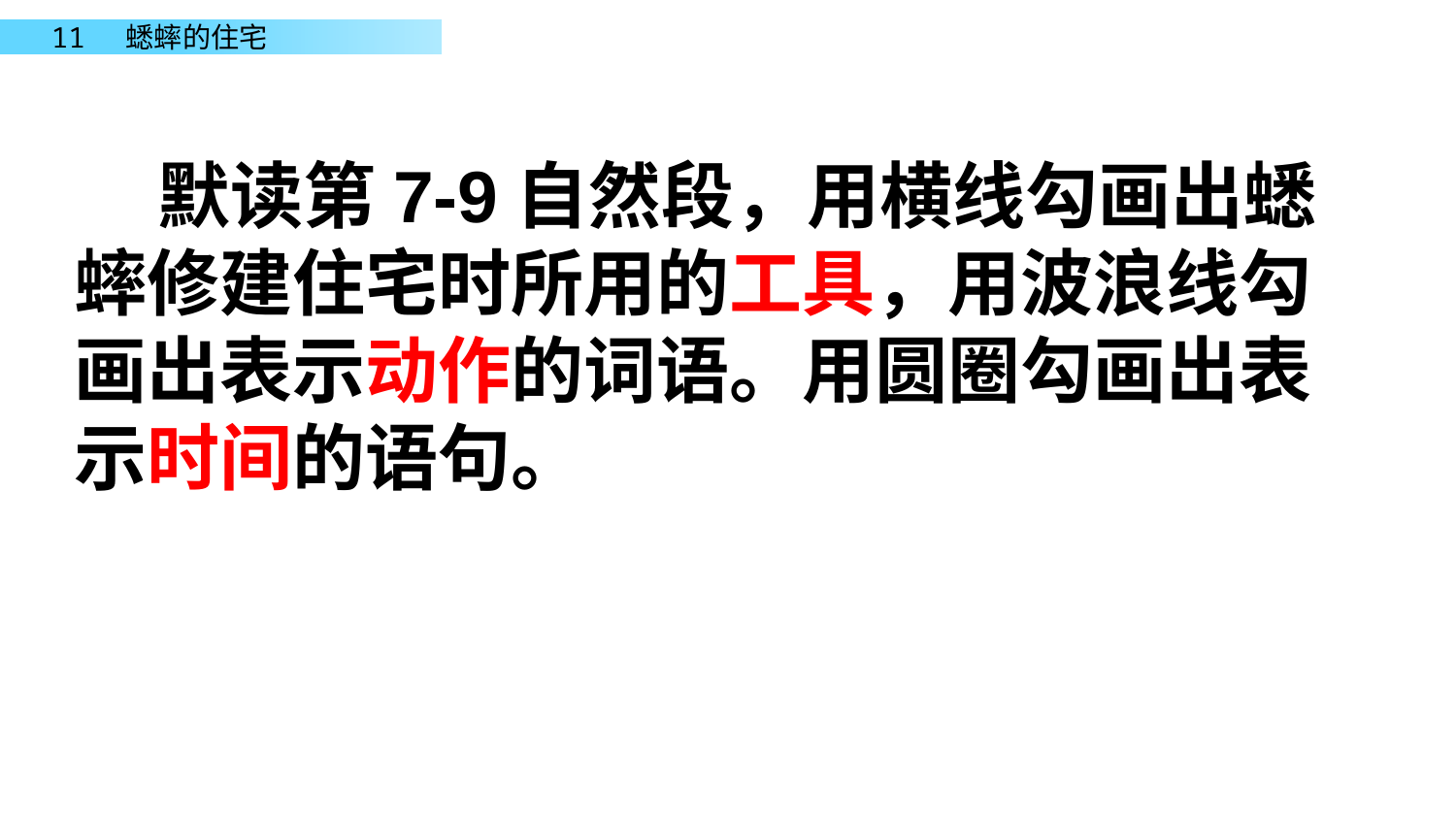

默读第7-9自然段，用横线勾画出蟋蟀修建住宅时所用的工具，用波浪线勾画出表示动作的词语。用圆圈勾画出表示时间的语句。